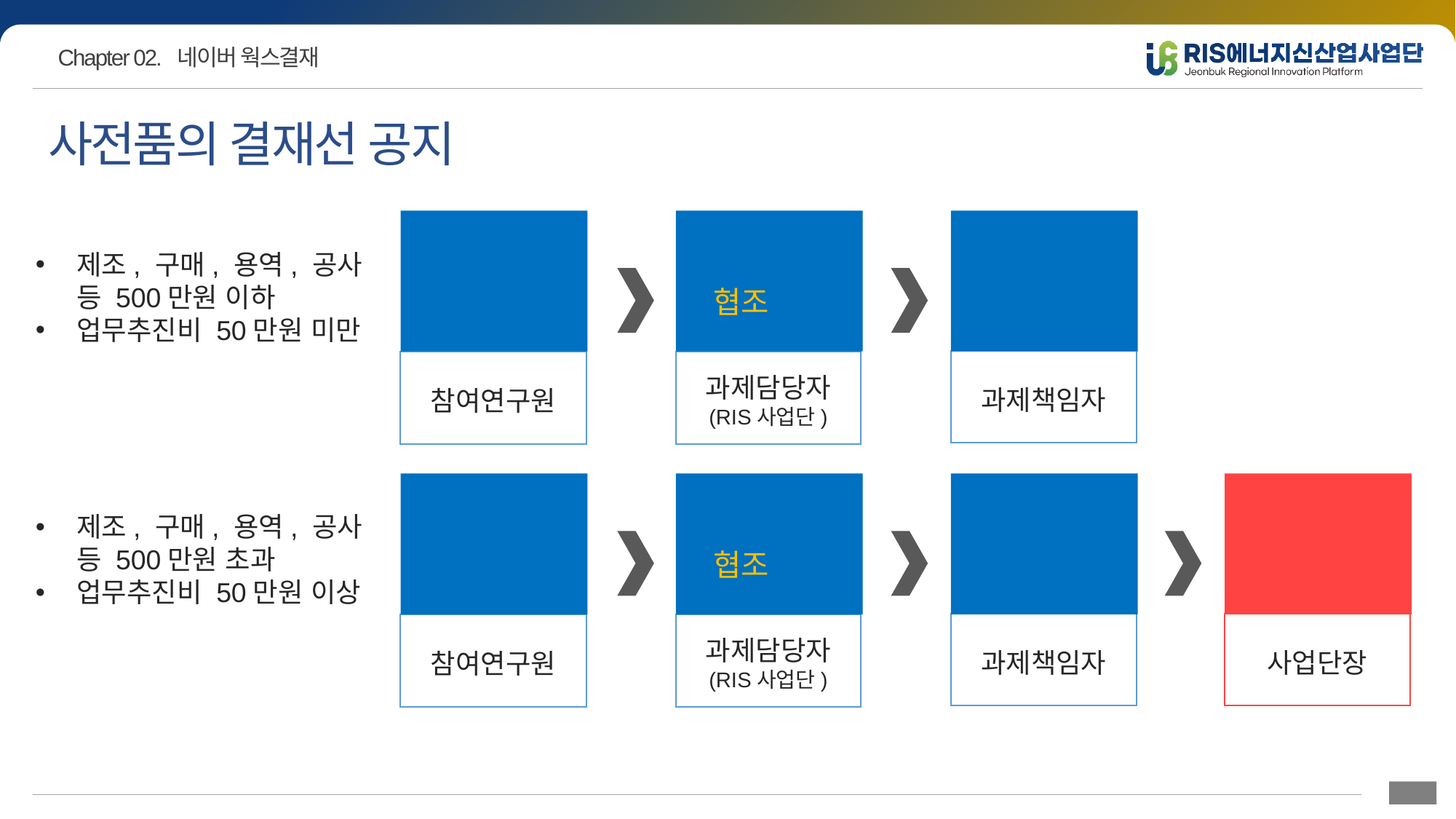

사전품의 결재선 공지
사전품의
기안
사전품의
협조결재
사전품의
최종결재
제조, 구매, 용역, 공사 등 500만원 이하
업무추진비 50만원 미만

과제책임자
과제담당자
(RIS사업단)
참여연구원
사전품의
기안
사전품의
협조결재
사전품의
결재
사전품의
최종결재
제조, 구매, 용역, 공사 등 500만원 초과
업무추진비 50만원 이상

과제책임자
사업단장
과제담당자
(RIS사업단)
참여연구원
26